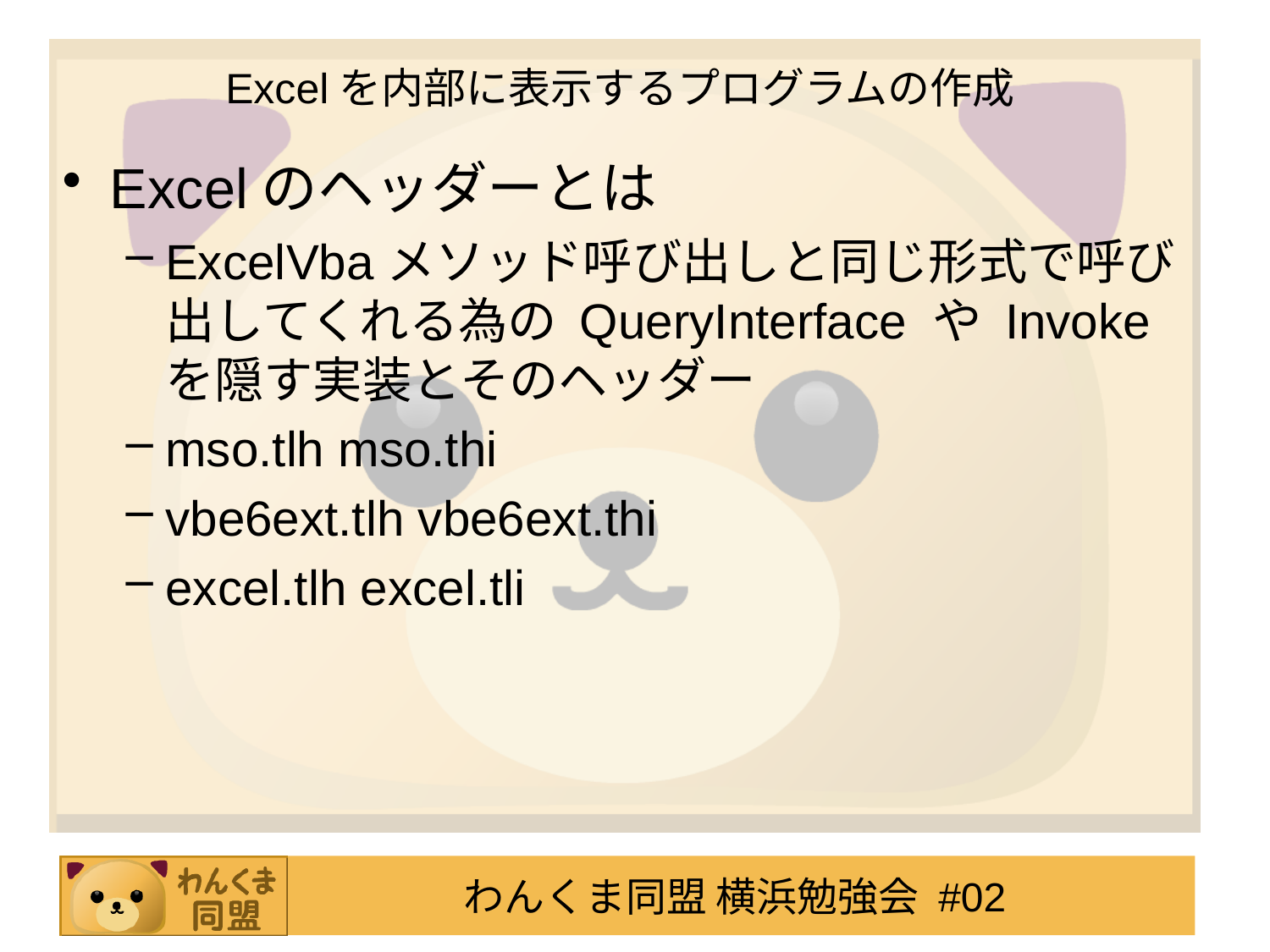

# Excelを内部に表示するプログラムの作成
Excelのヘッダーとは
ExcelVbaメソッド呼び出しと同じ形式で呼び出してくれる為の QueryInterface や Invoke を隠す実装とそのヘッダー
mso.tlh mso.thi
vbe6ext.tlh vbe6ext.thi
excel.tlh excel.tli